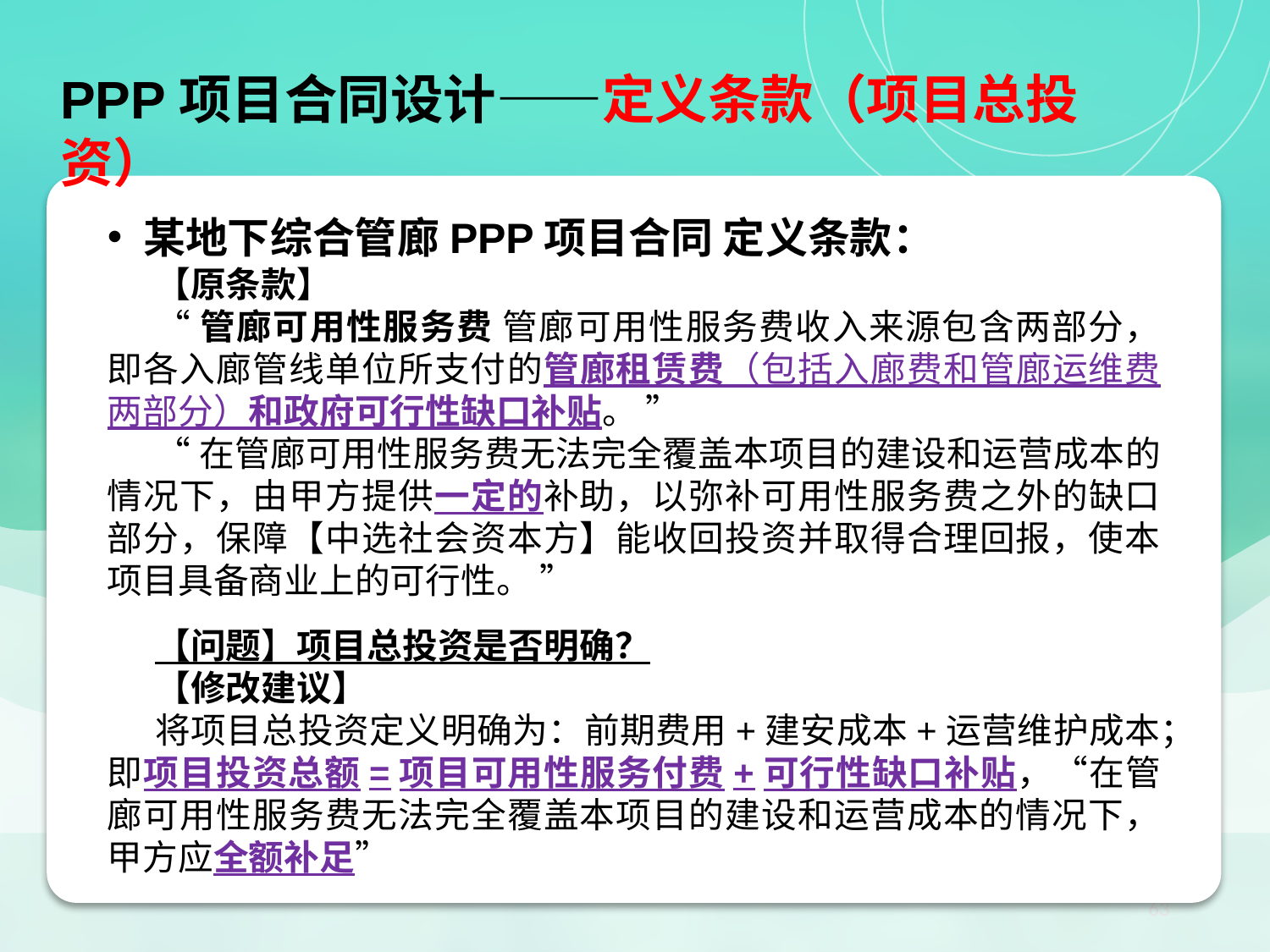

PPP项目合同设计——定义条款（项目总投资）
【小结】PPP项目核心法律关系：项目合同
某地下综合管廊PPP项目合同 定义条款：
【原条款】
“管廊可用性服务费 管廊可用性服务费收入来源包含两部分，即各入廊管线单位所支付的管廊租赁费（包括入廊费和管廊运维费两部分）和政府可行性缺口补贴。 ”
“在管廊可用性服务费无法完全覆盖本项目的建设和运营成本的情况下，由甲方提供一定的补助，以弥补可用性服务费之外的缺口部分，保障【中选社会资本方】能收回投资并取得合理回报，使本项目具备商业上的可行性。 ”

【问题】项目总投资是否明确？
【修改建议】
将项目总投资定义明确为：前期费用+建安成本+运营维护成本；即项目投资总额=项目可用性服务付费+可行性缺口补贴，“在管廊可用性服务费无法完全覆盖本项目的建设和运营成本的情况下，甲方应全额补足”

63